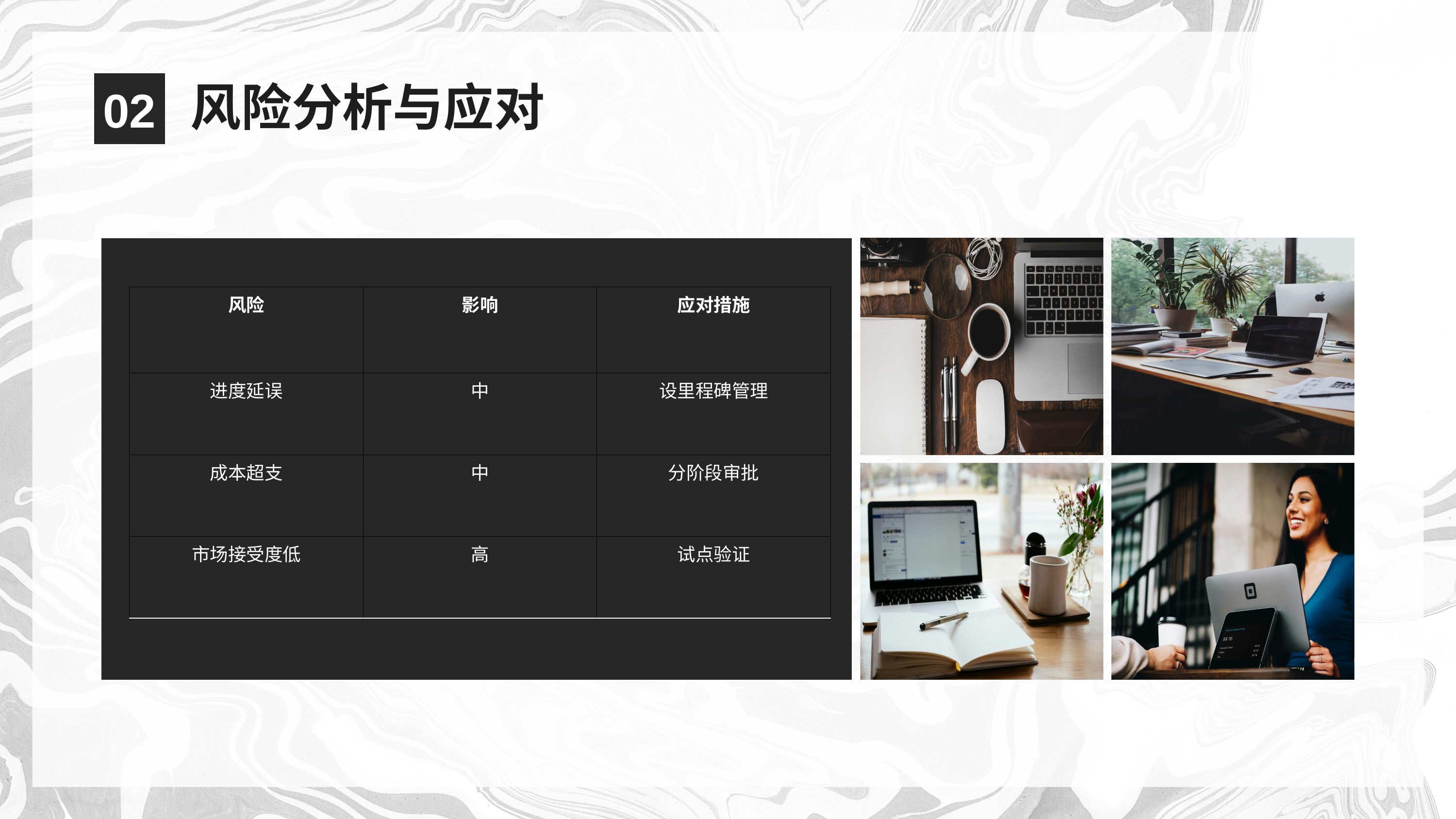

风险分析与应对
02

| 风险 | 影响 | 应对措施 |
| --- | --- | --- |
| 进度延误 | 中 | 设里程碑管理 |
| 成本超支 | 中 | 分阶段审批 |
| 市场接受度低 | 高 | 试点验证 |